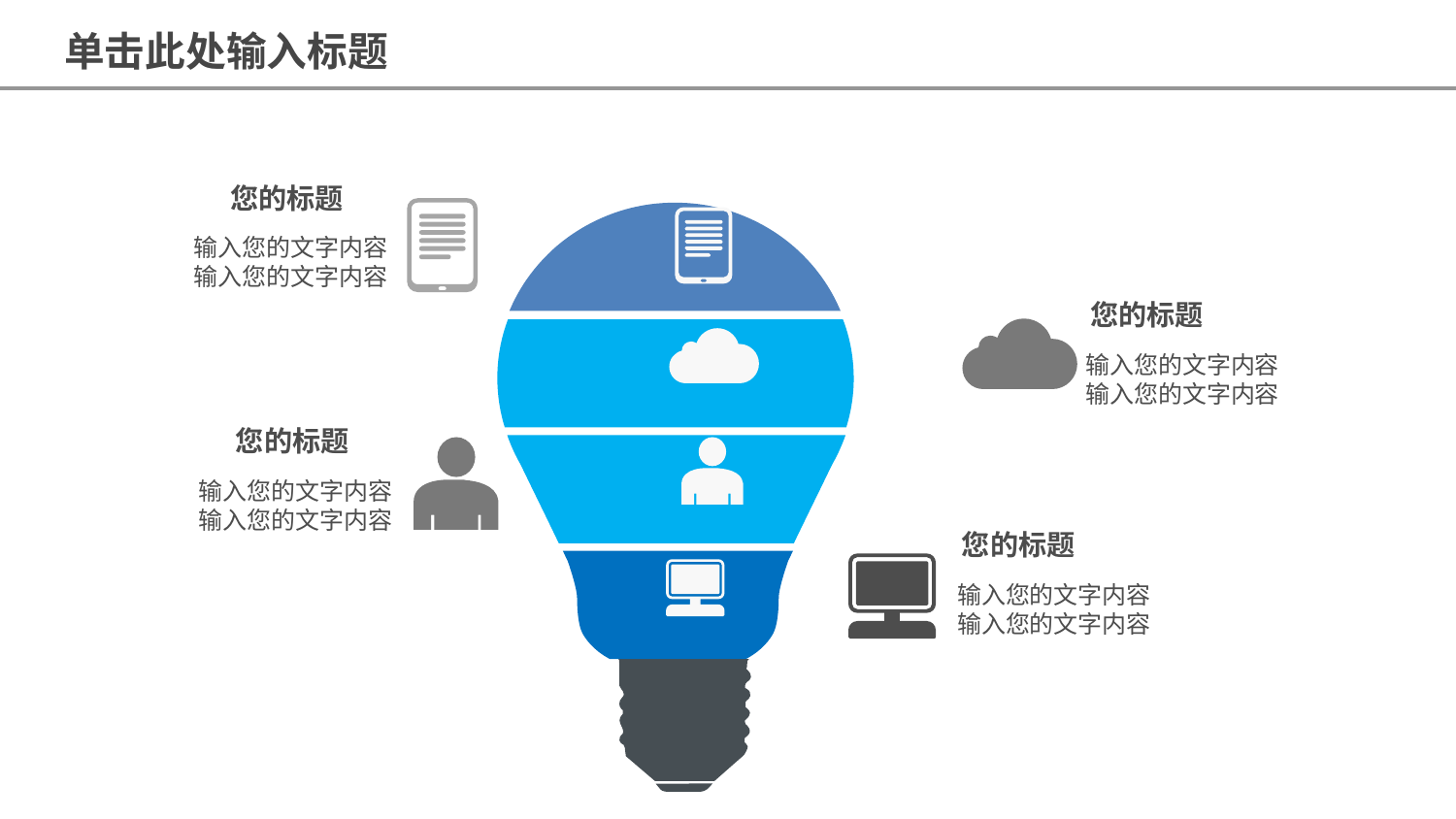

单击此处输入标题
您的标题

输入您的文字内容
输入您的文字内容
您的标题

输入您的文字内容
输入您的文字内容
您的标题

输入您的文字内容
输入您的文字内容
您的标题

输入您的文字内容
输入您的文字内容